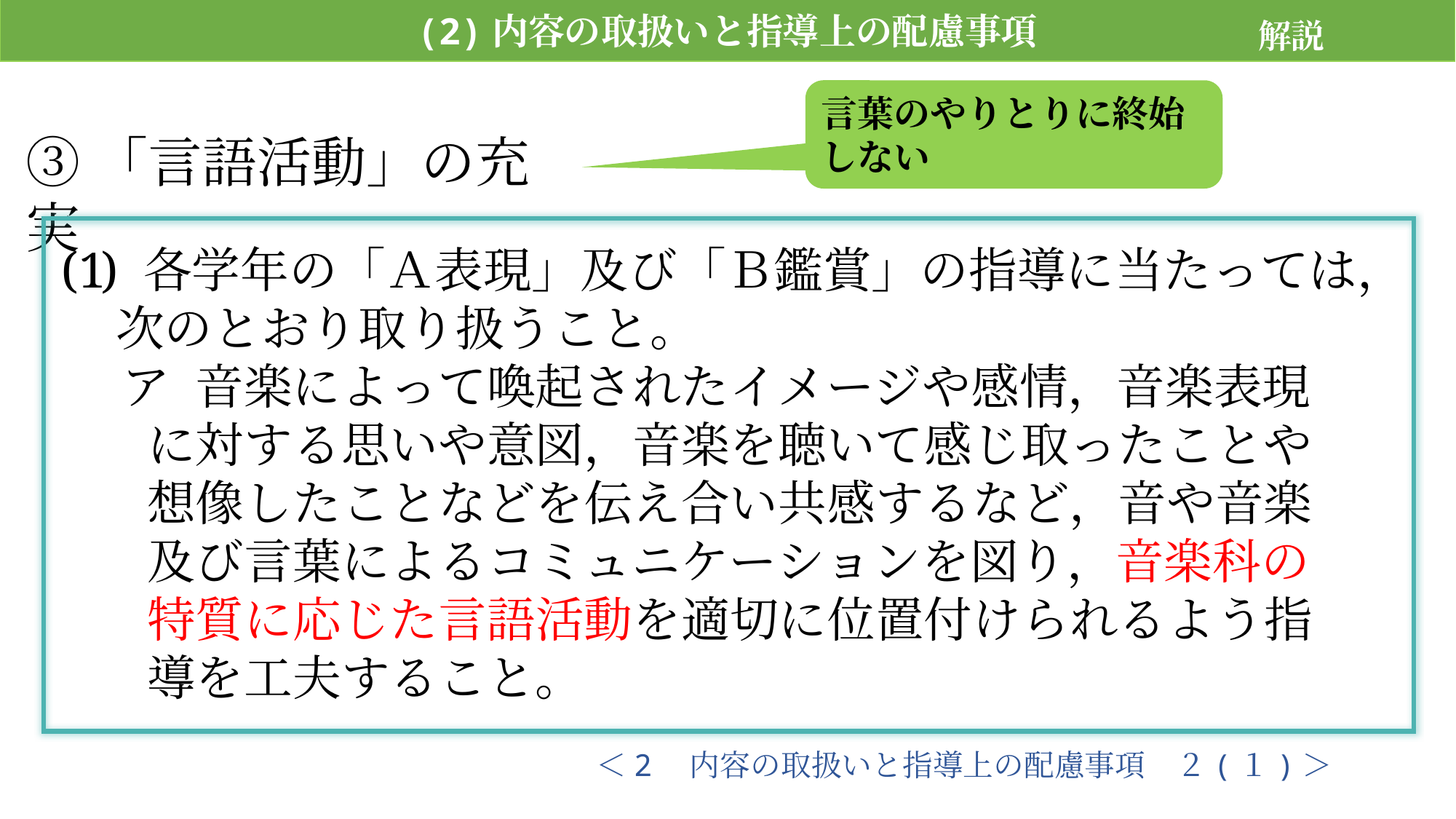

(2)内容の取扱いと指導上の配慮事項
解説　p124
言葉のやりとりに終始しない
③「言語活動」の充実

 各学年の「Ａ表現」及び「Ｂ鑑賞」の指導に当たっては，次のとおり取り扱うこと。
    ア  音楽によって喚起されたイメージや感情，音楽表現
      に対する思いや意図，音楽を聴いて感じ取ったことや
      想像したことなどを伝え合い共感するなど，音や音楽
      及び言葉によるコミュニケーションを図り，音楽科の
      特質に応じた言語活動を適切に位置付けられるよう指
      導を工夫すること。
＜2　内容の取扱いと指導上の配慮事項　２(１)＞